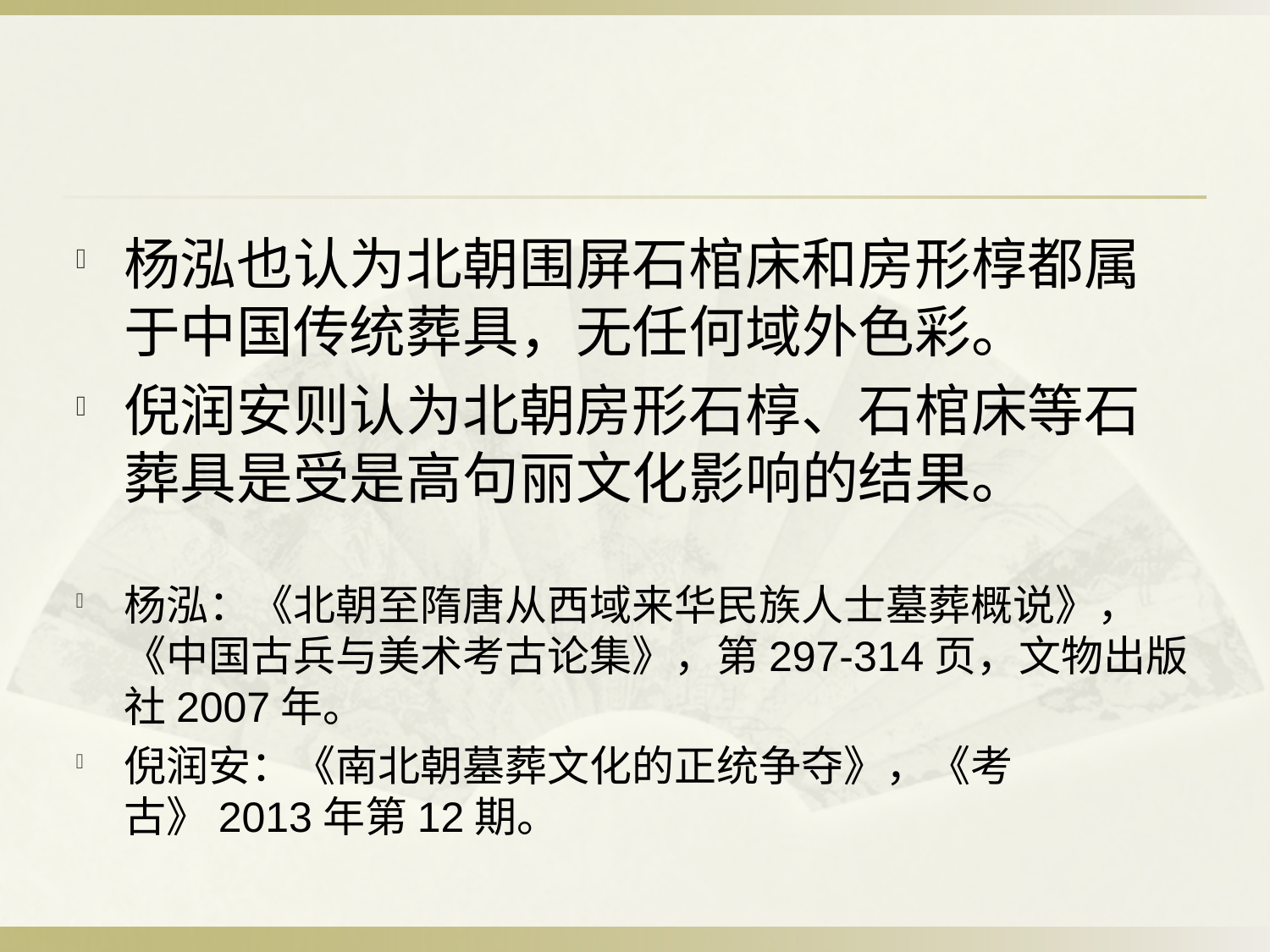

#
杨泓也认为北朝围屏石棺床和房形椁都属于中国传统葬具，无任何域外色彩。
倪润安则认为北朝房形石椁、石棺床等石葬具是受是高句丽文化影响的结果。

杨泓：《北朝至隋唐从西域来华民族人士墓葬概说》，《中国古兵与美术考古论集》，第297-314页，文物出版社2007年。
倪润安：《南北朝墓葬文化的正统争夺》，《考古》2013年第12期。